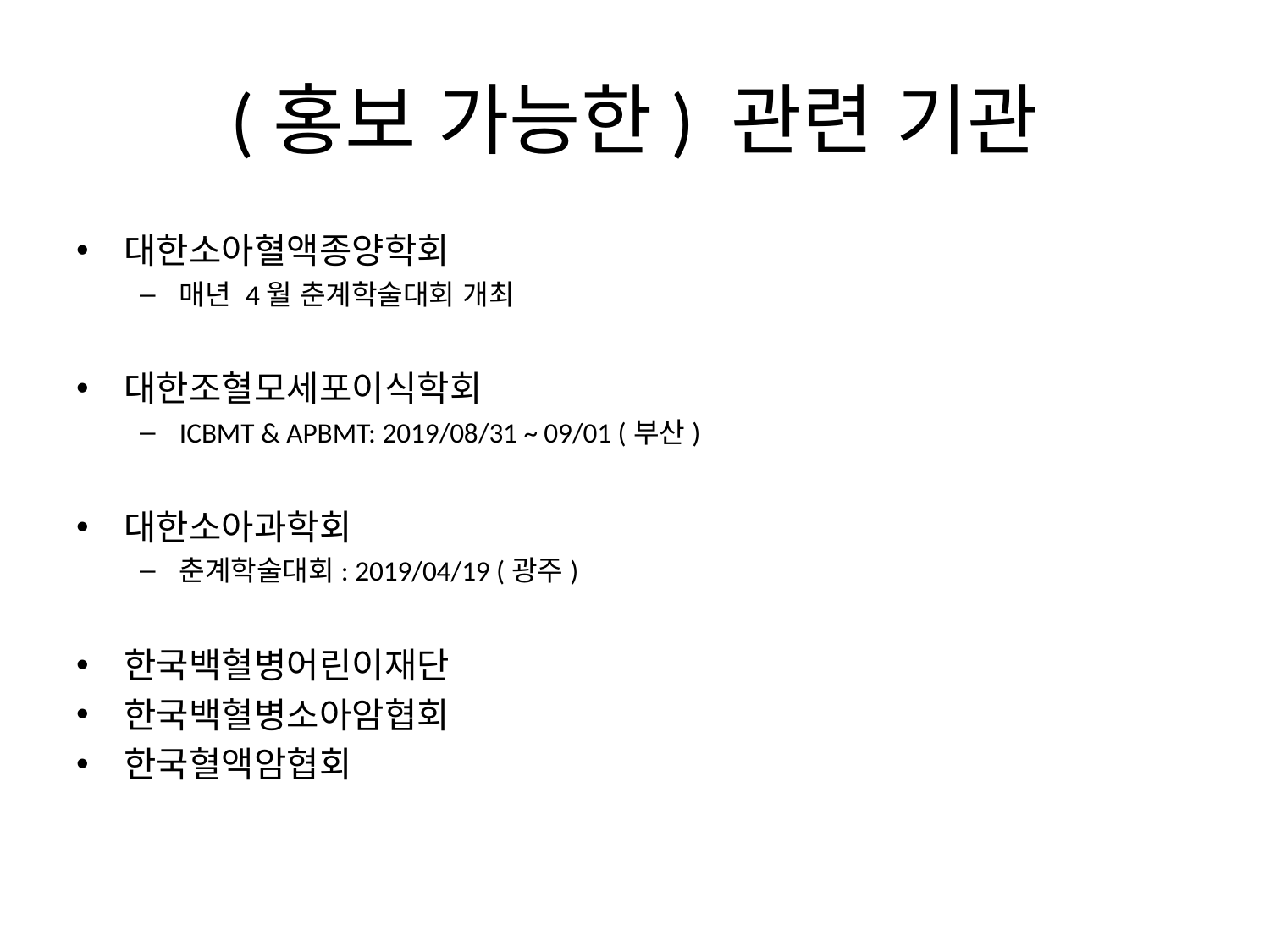

# (홍보 가능한) 관련 기관
대한소아혈액종양학회
매년 4월 춘계학술대회 개최

대한조혈모세포이식학회
ICBMT & APBMT: 2019/08/31 ~ 09/01 (부산)

대한소아과학회
춘계학술대회: 2019/04/19 (광주)

한국백혈병어린이재단
한국백혈병소아암협회
한국혈액암협회